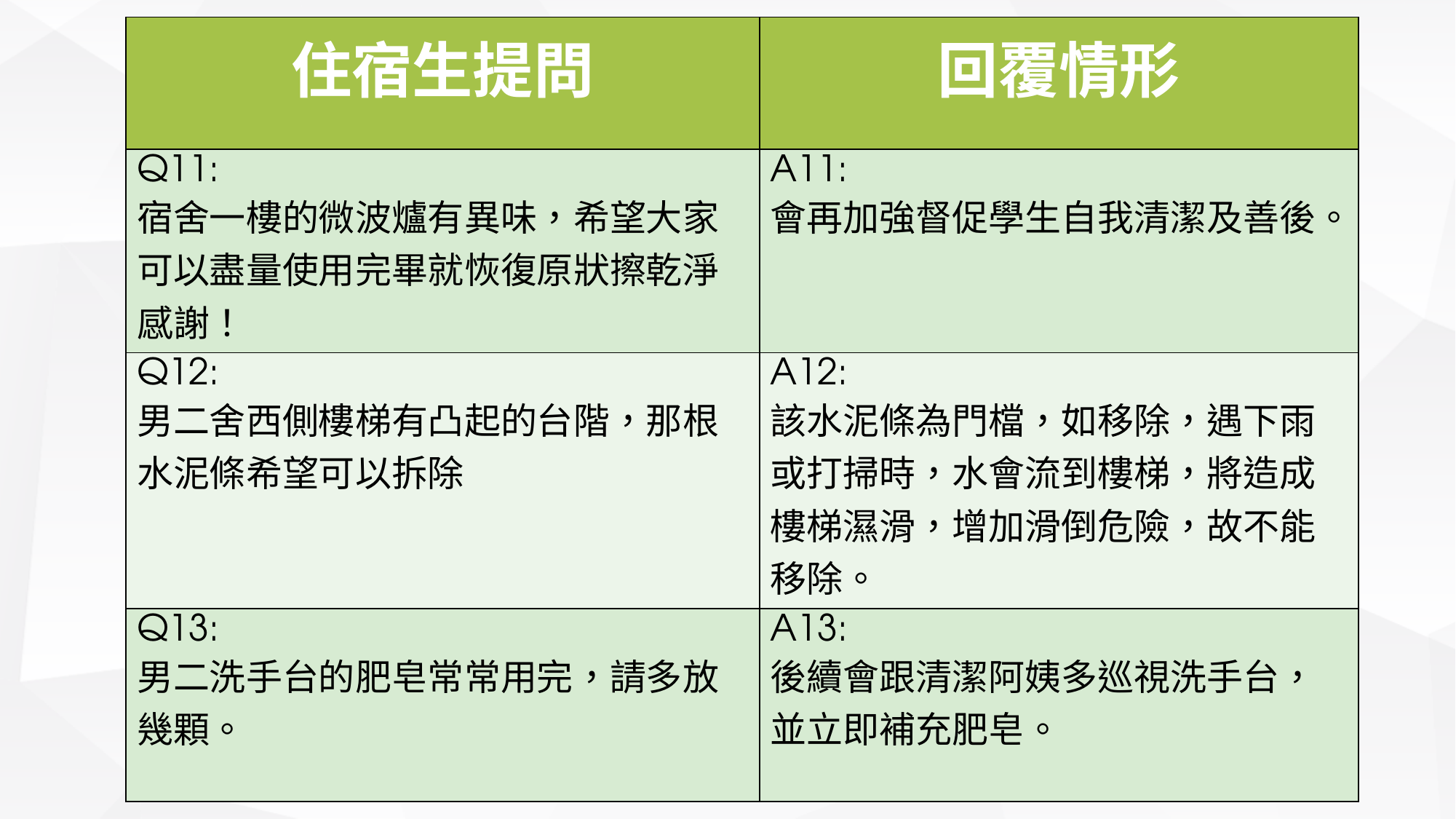

| 住宿生提問 | 回覆情形 |
| --- | --- |
| Q11: 宿舍一樓的微波爐有異味，希望大家可以盡量使用完畢就恢復原狀擦乾淨感謝！ | A11: 會再加強督促學生自我清潔及善後。 |
| Q12: 男二舍西側樓梯有凸起的台階，那根水泥條希望可以拆除 | A12: 該水泥條為門檔，如移除，遇下雨或打掃時，水會流到樓梯，將造成樓梯濕滑，增加滑倒危險，故不能移除。 |
| Q13: 男二洗手台的肥皂常常用完，請多放幾顆。 | A13: 後續會跟清潔阿姨多巡視洗手台，並立即補充肥皂。 |